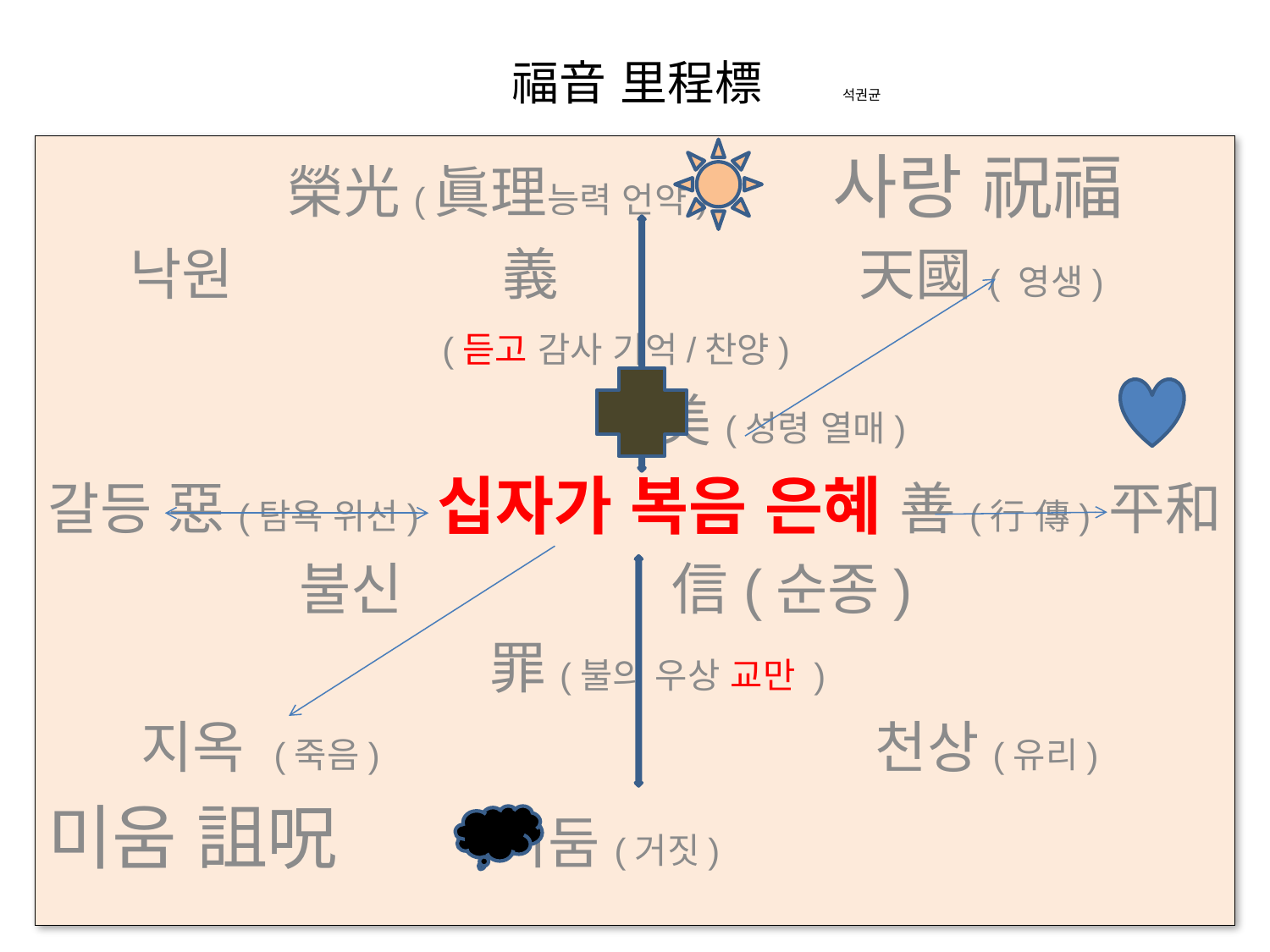

# 福音 里程標      석권균
        榮光(眞理능력 언약)            사랑 祝福
    낙원                 義                   天國( 영생)                        (듣고 감사 기억/찬양)
                          美(성령 열매)
갈등 惡(탐욕 위선) 십자가 복음 은혜 善(行 傳) 平和
               불신                 信(순종)
                           罪(불의 우상 교만 )
     지옥 (죽음)                                                  천상(유리)
미움 詛呪          어둠(거짓)